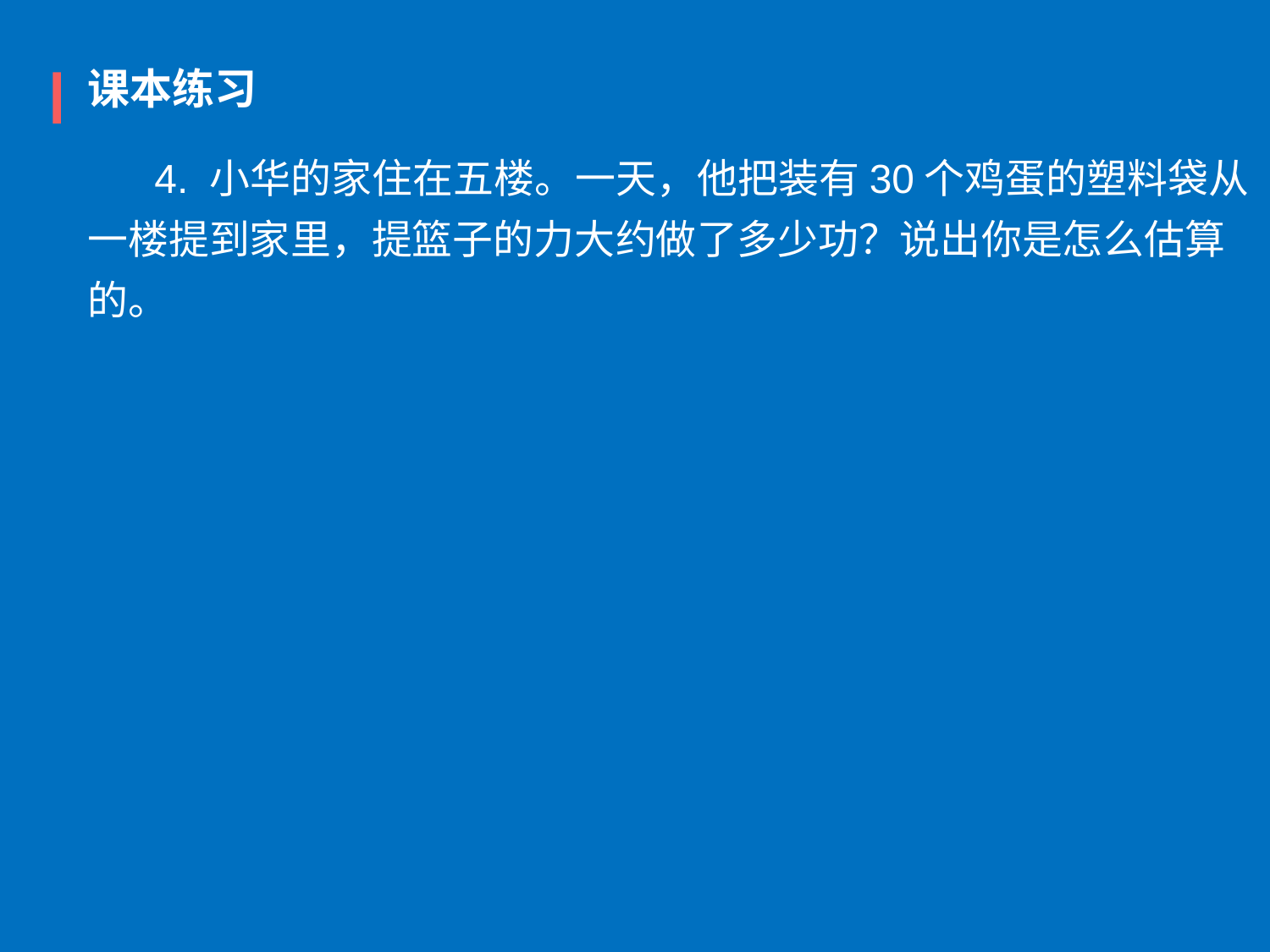

课本练习

      4. 小华的家住在五楼。一天，他把装有30个鸡蛋的塑料袋从
一楼提到家里，提篮子的力大约做了多少功？说出你是怎么估算
的。